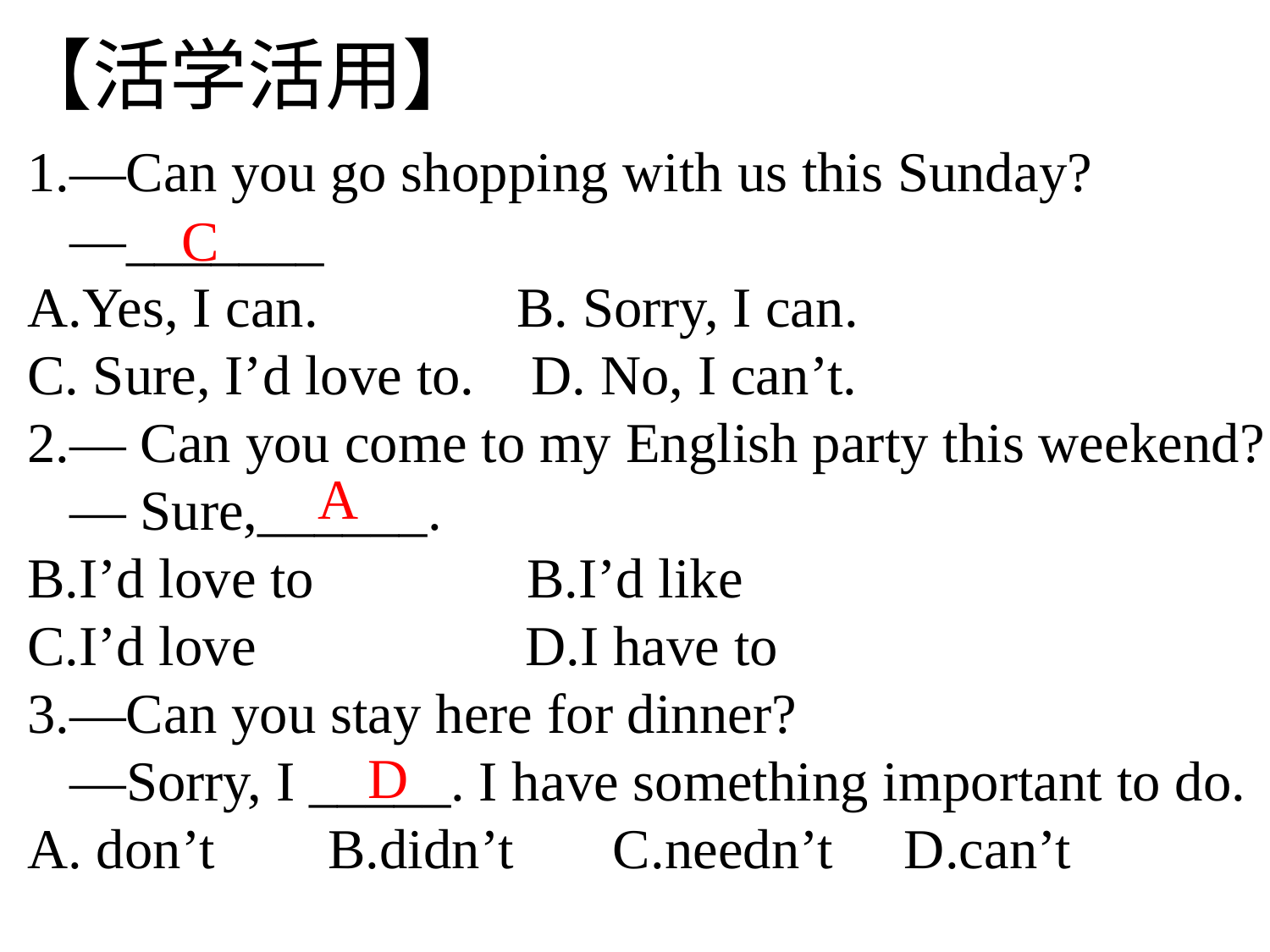

【活学活用】
1.—Can you go shopping with us this Sunday?
   —_______
Yes, I can.              B. Sorry, I can.
C. Sure, I’d love to.    D. No, I can’t.
2.— Can you come to my English party this weekend?
   — Sure,______.
I’d love to               B.I’d like
C.I’d love                   D.I have to
3.—Can you stay here for dinner?
   —Sorry, I _____. I have something important to do.
A. don’t        B.didn’t       C.needn’t     D.can’t
C
A
D